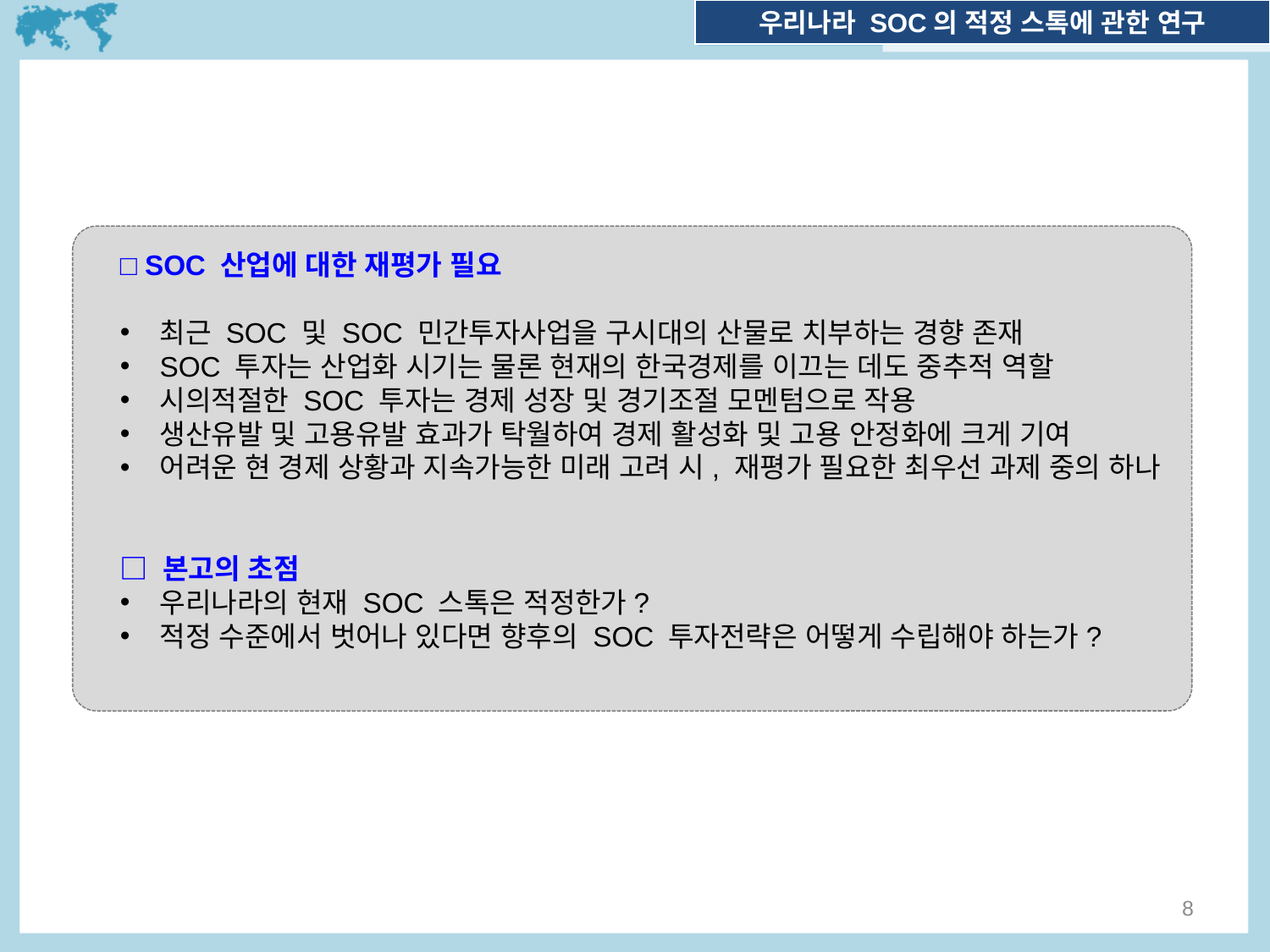

□ SOC 산업에 대한 재평가 필요

최근 SOC 및 SOC 민간투자사업을 구시대의 산물로 치부하는 경향 존재
SOC 투자는 산업화 시기는 물론 현재의 한국경제를 이끄는 데도 중추적 역할
시의적절한 SOC 투자는 경제 성장 및 경기조절 모멘텀으로 작용
생산유발 및 고용유발 효과가 탁월하여 경제 활성화 및 고용 안정화에 크게 기여
어려운 현 경제 상황과 지속가능한 미래 고려 시, 재평가 필요한 최우선 과제 중의 하나

□ 본고의 초점
우리나라의 현재 SOC 스톡은 적정한가?
적정 수준에서 벗어나 있다면 향후의 SOC 투자전략은 어떻게 수립해야 하는가?

8